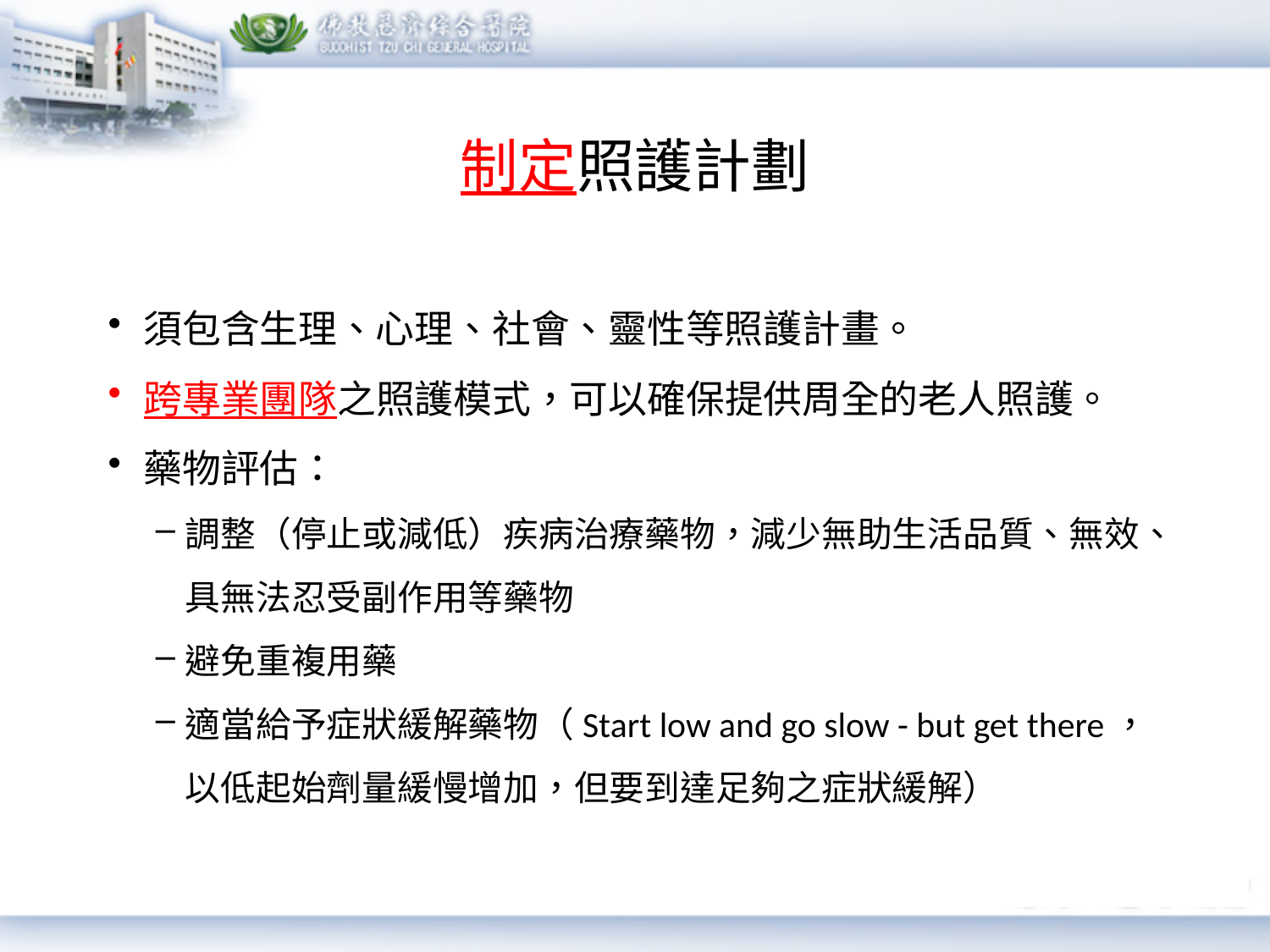

# 制定照護計劃
須包含生理、心理、社會、靈性等照護計畫。
跨專業團隊之照護模式，可以確保提供周全的老人照護。
藥物評估：
調整（停止或減低）疾病治療藥物，減少無助生活品質、無效、具無法忍受副作用等藥物
避免重複用藥
適當給予症狀緩解藥物（Start low and go slow - but get there，以低起始劑量緩慢增加，但要到達足夠之症狀緩解）